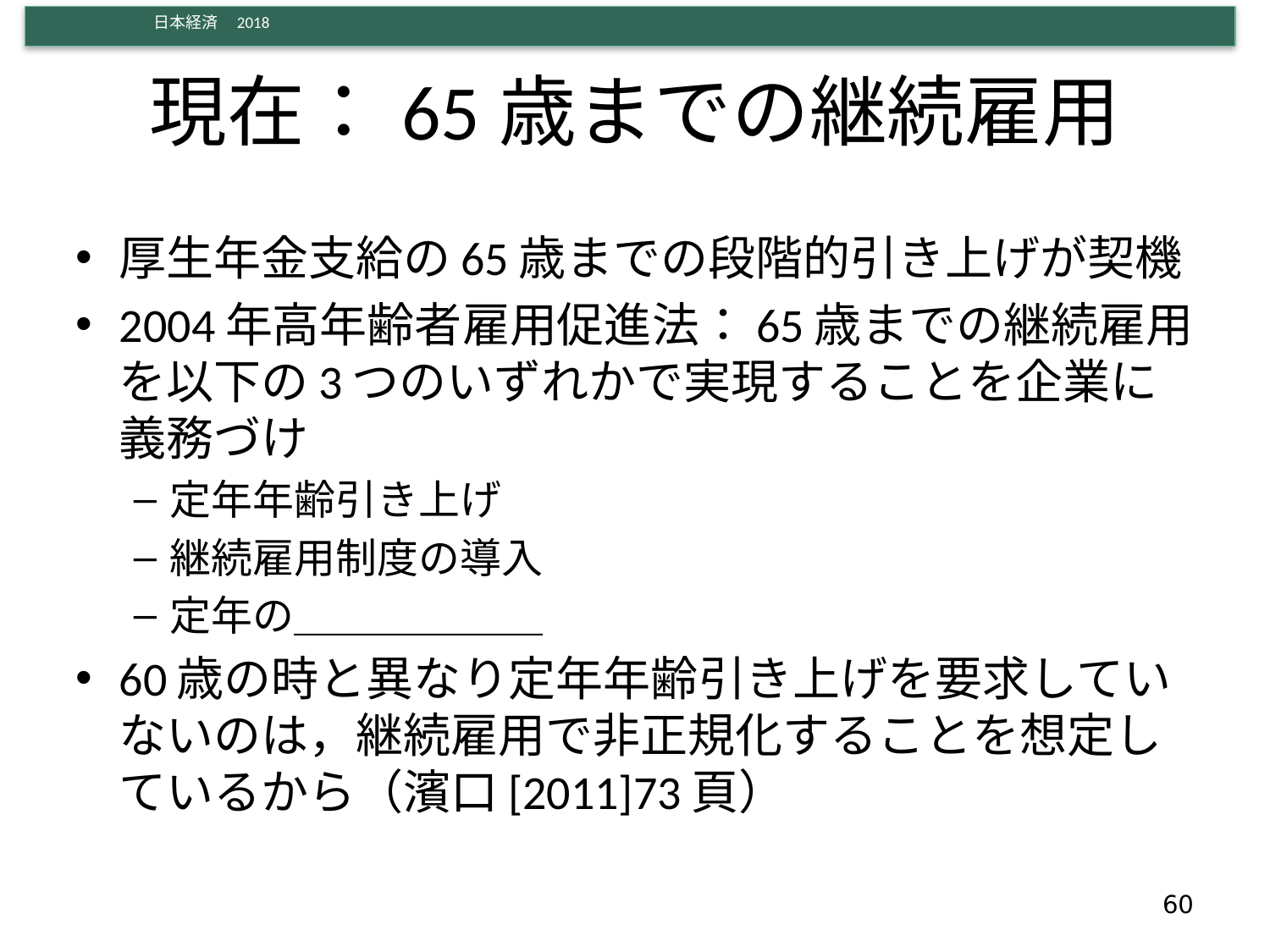

# 現在：65歳までの継続雇用
厚生年金支給の65歳までの段階的引き上げが契機
2004年高年齢者雇用促進法：65歳までの継続雇用を以下の3つのいずれかで実現することを企業に義務づけ
定年年齢引き上げ
継続雇用制度の導入
定年の＿＿＿＿＿＿
60歳の時と異なり定年年齢引き上げを要求していないのは，継続雇用で非正規化することを想定しているから（濱口[2011]73頁）

60